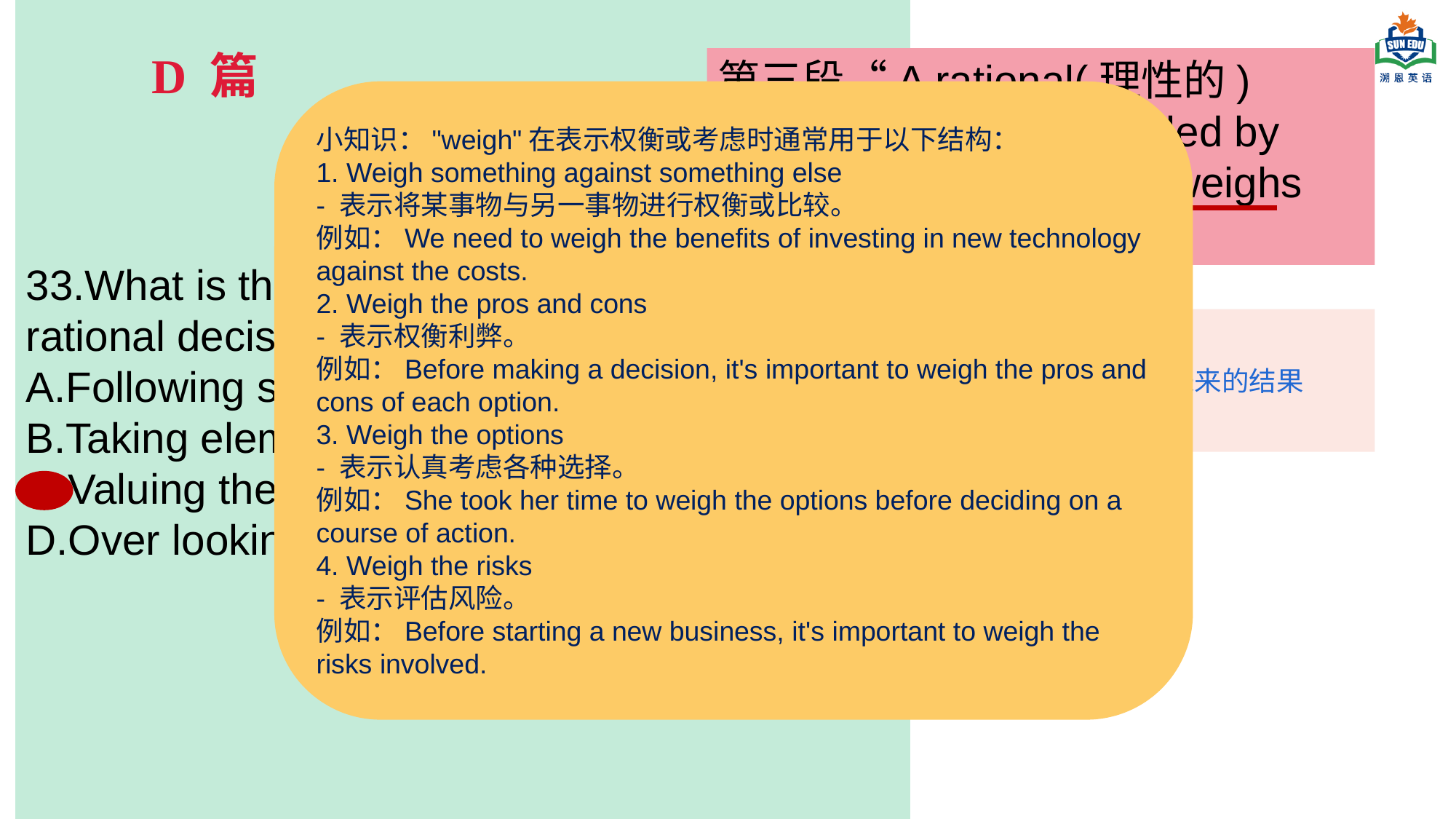

33.What is the common characteristic of a rational decision maker?
A.Following suit as most people.
B.Taking elementary education.
C.Valuing the development in future.
D.Over looking past investments.
D 篇

第三段“A rational(理性的) decision maker is not ruled by past investments，but weighs future outcomes."
小知识："weigh"在表示权衡或考虑时通常用于以下结构：
1. Weigh something against something else
- 表示将某事物与另一事物进行权衡或比较。
例如：We need to weigh the benefits of investing in new technology against the costs.
2. Weigh the pros and cons
- 表示权衡利弊。
例如：Before making a decision, it's important to weigh the pros and cons of each option.
3. Weigh the options
- 表示认真考虑各种选择。
例如：She took her time to weigh the options before deciding on a course of action.
4. Weigh the risks
- 表示评估风险。
例如：Before starting a new business, it's important to weigh the risks involved.
weigh future outcome:权衡未来的结果